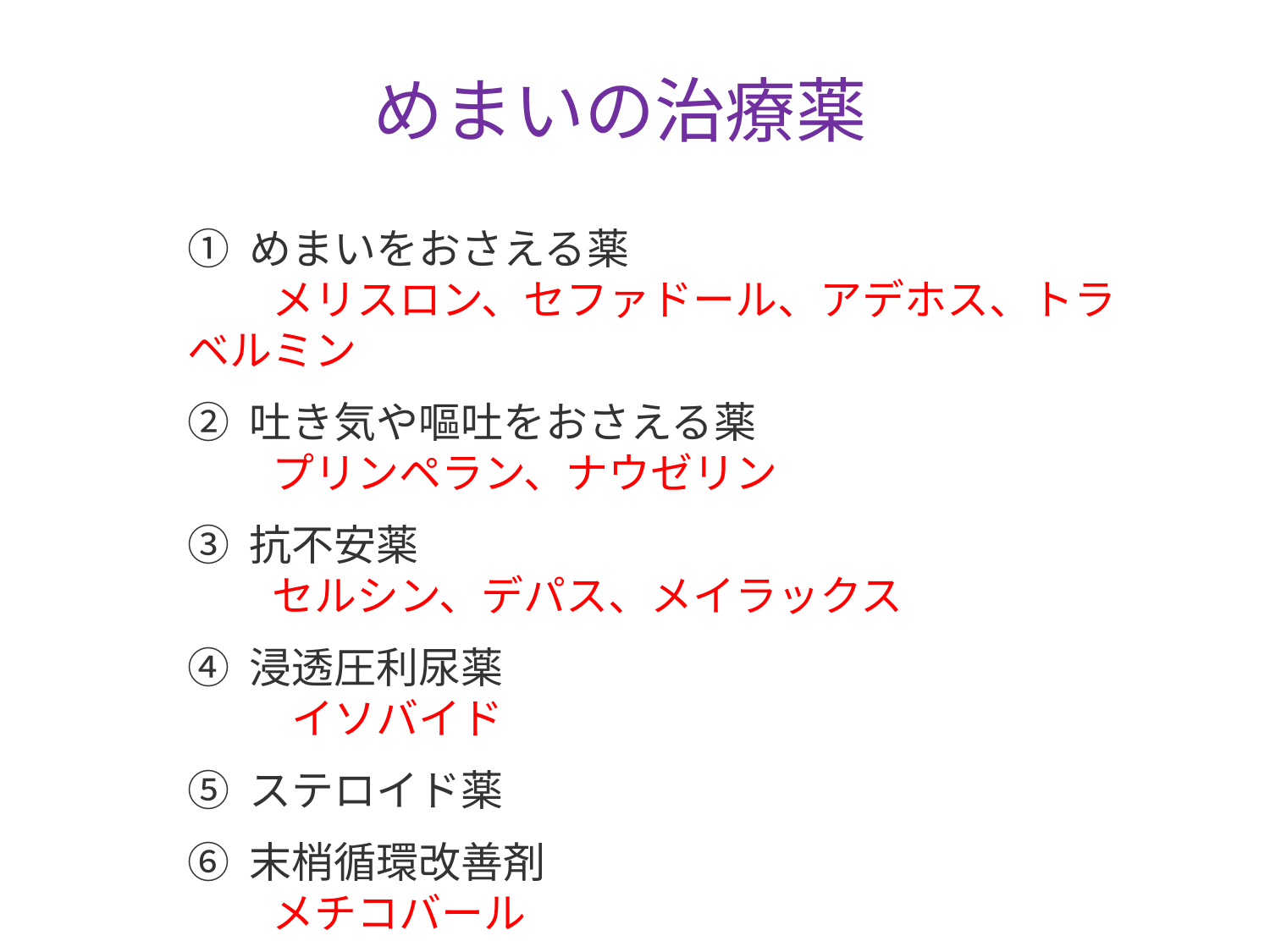

# めまいの治療薬
① めまいをおさえる薬
　　メリスロン、セファドール、アデホス、トラベルミン

② 吐き気や嘔吐をおさえる薬
　　プリンペラン、ナウゼリン

③ 抗不安薬
　　セルシン、デパス、メイラックス

④ 浸透圧利尿薬
 　　イソバイド

⑤ ステロイド薬

⑥ 末梢循環改善剤
　　メチコバール